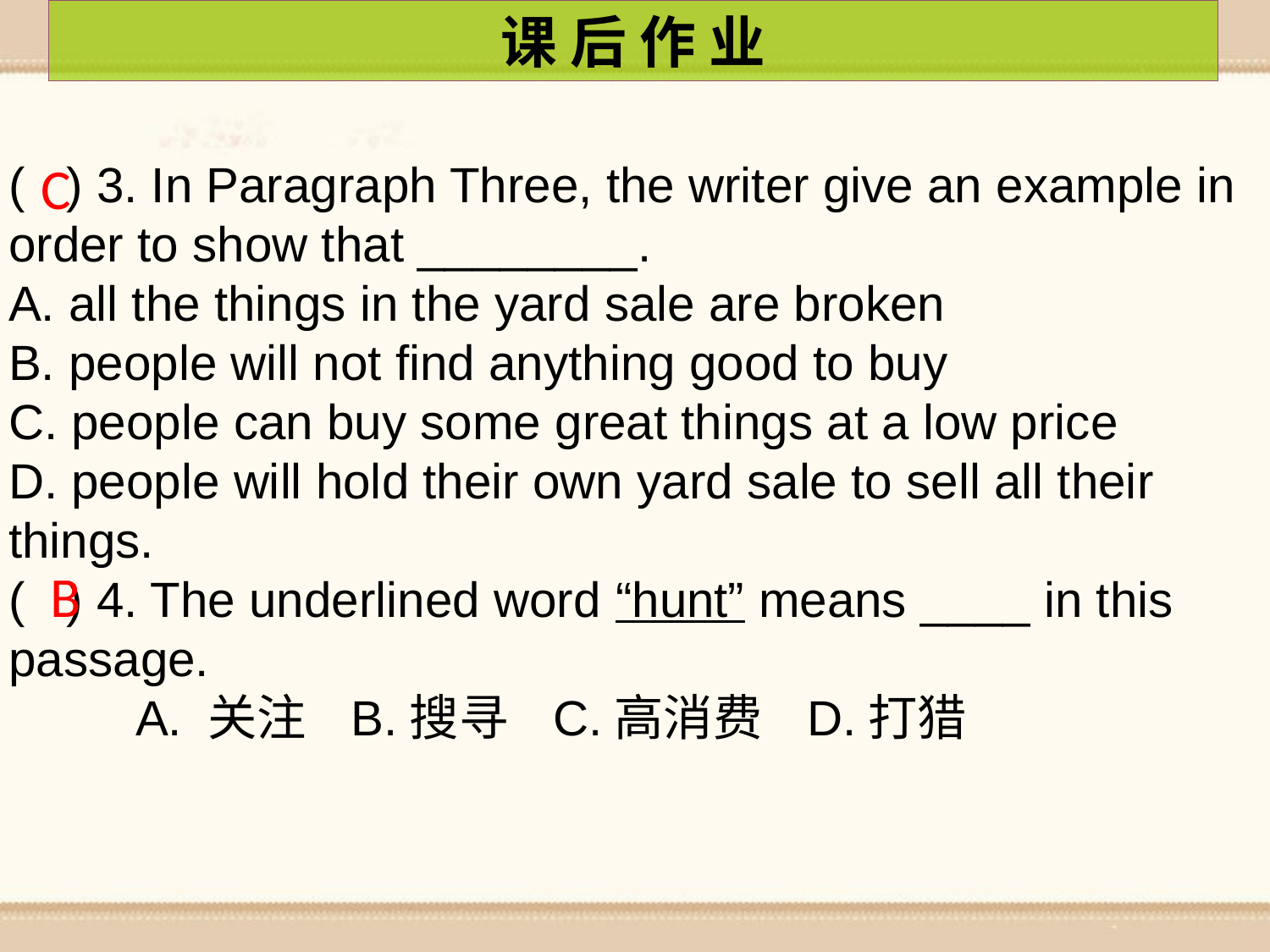

课 后 作 业
C
(   ) 3. In Paragraph Three, the writer give an example in order to show that ________.
A. all the things in the yard sale are broken
B. people will not find anything good to buy
C. people can buy some great things at a low price
D. people will hold their own yard sale to sell all their things.
(   ) 4. The underlined word “hunt” means ____ in this passage.
	A. 关注   B.搜寻   C.高消费   D.打猎
B